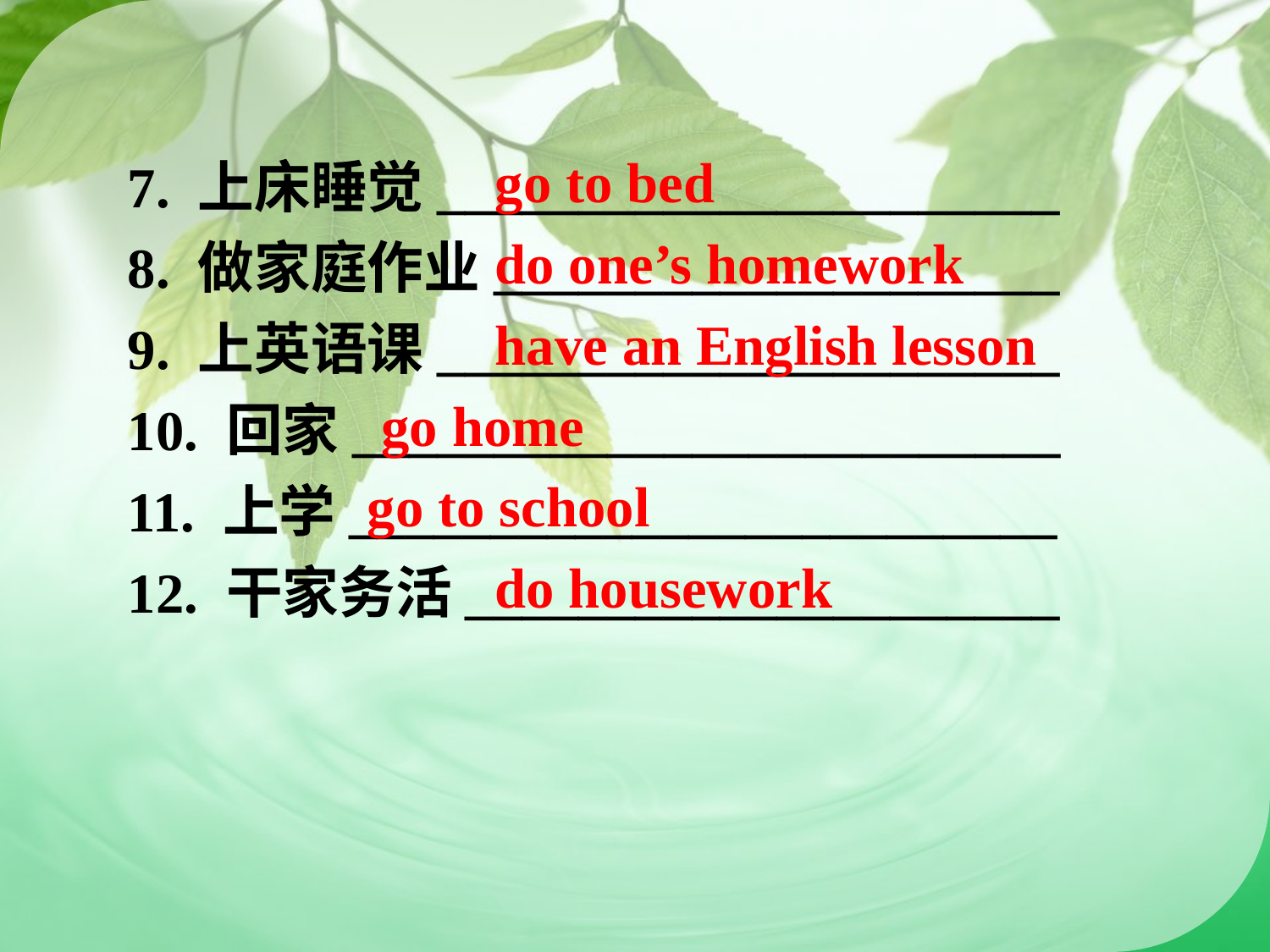

go to bed
         do one’s homework
         have an English lesson
 go home
go to school
         do housework
7. 上床睡觉______________________
8. 做家庭作业____________________
9. 上英语课______________________
10. 回家_________________________
11. 上学_________________________
12. 干家务活_____________________